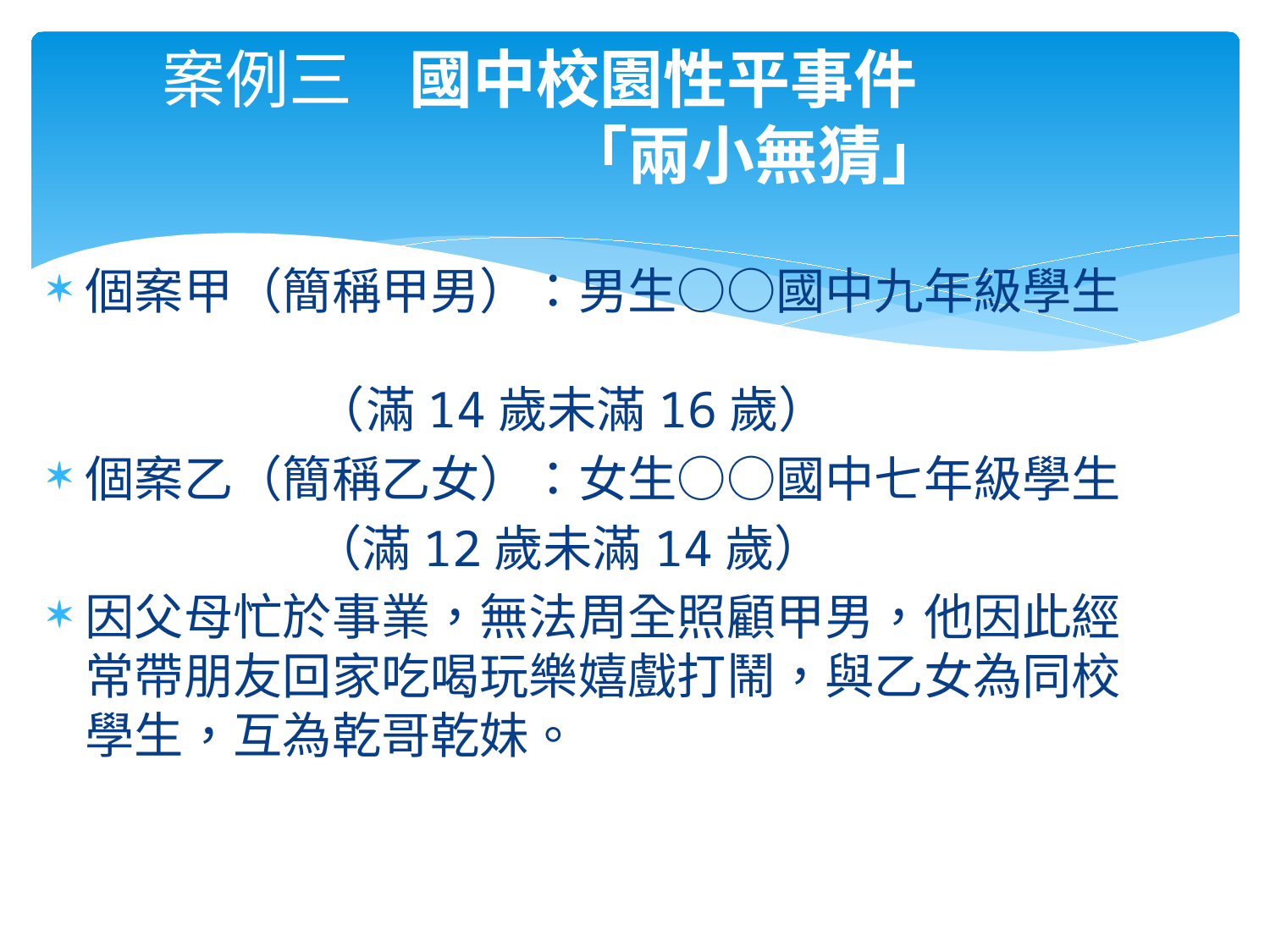

# 案例三    國中校園性平事件 　　　　　　　「兩小無猜」
個案甲（簡稱甲男）：男生○○國中九年級學生
                     （滿14歲未滿16歲）
個案乙（簡稱乙女）：女生○○國中七年級學生
                       （滿12歲未滿14歲）
因父母忙於事業，無法周全照顧甲男，他因此經常帶朋友回家吃喝玩樂嬉戲打鬧，與乙女為同校學生，互為乾哥乾妹。